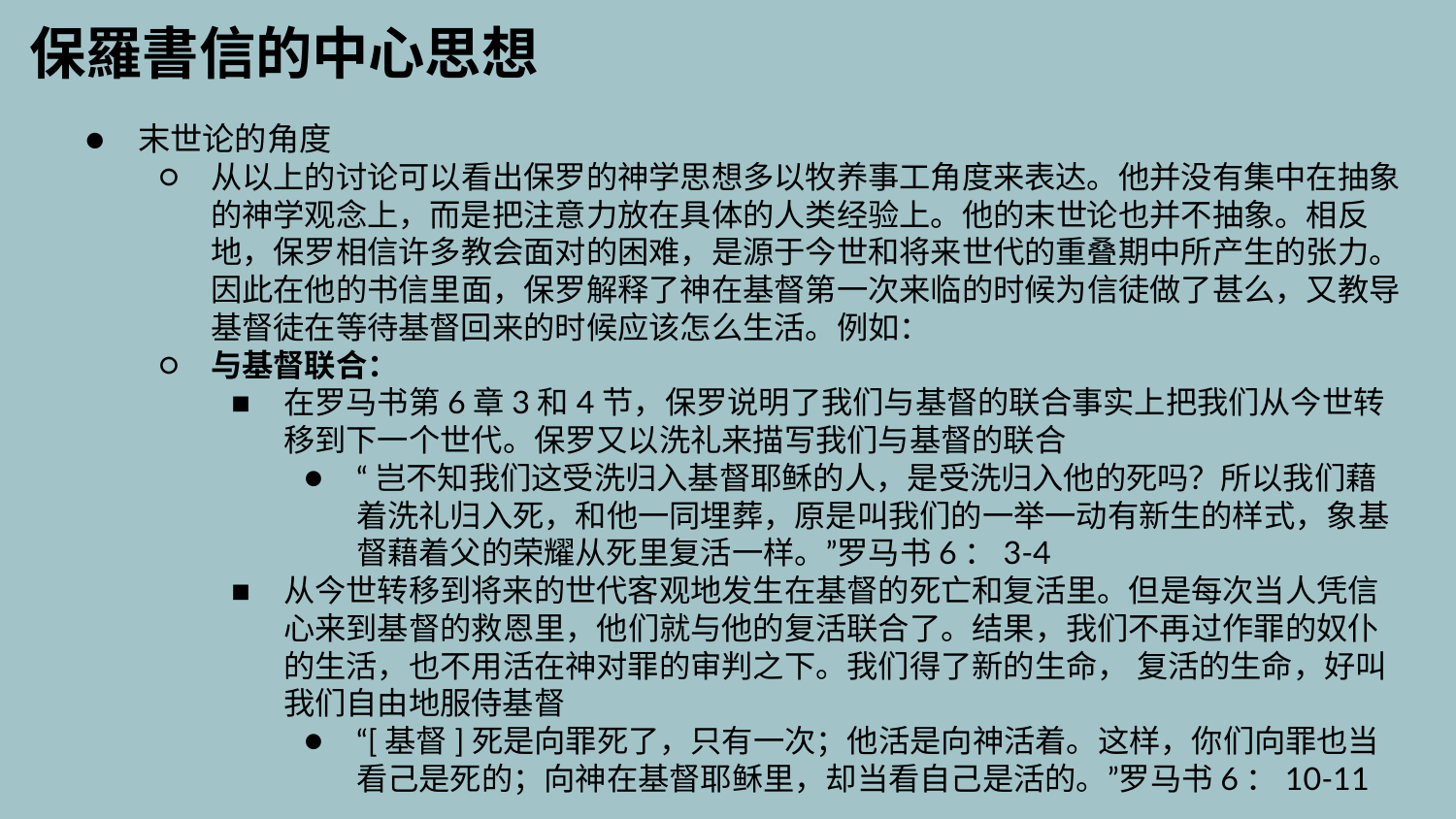

保羅書信的中心思想

末世论的角度
从以上的讨论可以看出保罗的神学思想多以牧养事工角度来表达。他并没有集中在抽象的神学观念上，而是把注意力放在具体的人类经验上。他的末世论也并不抽象。相反地，保罗相信许多教会面对的困难，是源于今世和将来世代的重叠期中所产生的张力。因此在他的书信里面，保罗解释了神在基督第一次来临的时候为信徒做了甚么，又教导基督徒在等待基督回来的时候应该怎么生活。例如：
与基督联合：
在罗马书第6章3和4节，保罗说明了我们与基督的联合事实上把我们从今世转移到下一个世代。保罗又以洗礼来描写我们与基督的联合
“岂不知我们这受洗归入基督耶稣的人，是受洗归入他的死吗？所以我们藉着洗礼归入死，和他一同埋葬，原是叫我们的一举一动有新生的样式，象基督藉着父的荣耀从死里复活一样。”罗马书6：3-4
从今世转移到将来的世代客观地发生在基督的死亡和复活里。但是每次当人凭信心来到基督的救恩里，他们就与他的复活联合了。结果，我们不再过作罪的奴仆的生活，也不用活在神对罪的审判之下。我们得了新的生命， 复活的生命，好叫我们自由地服侍基督
“[基督]死是向罪死了，只有一次；他活是向神活着。这样，你们向罪也当看己是死的；向神在基督耶稣里，却当看自己是活的。”罗马书6：10-11